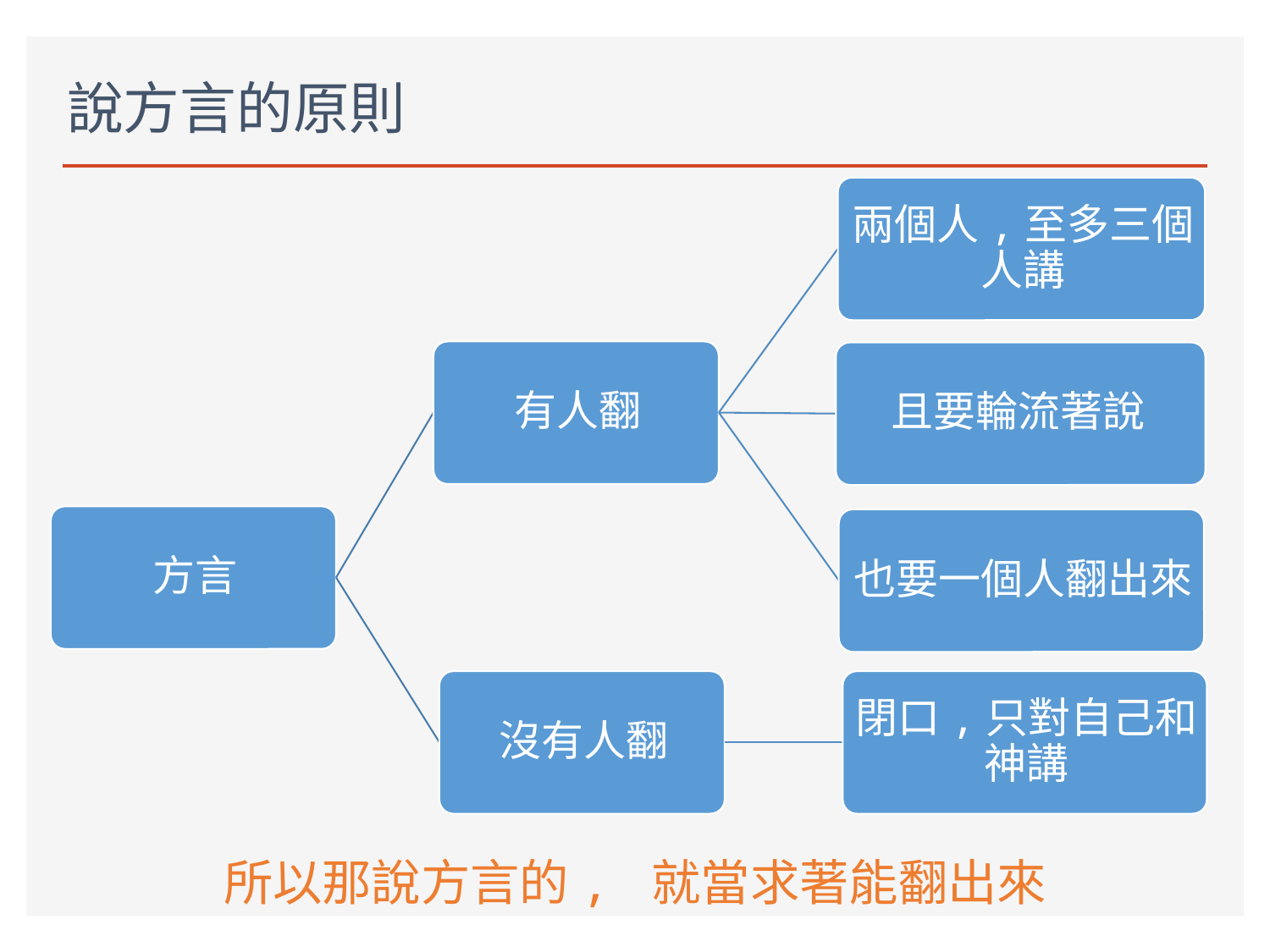

# 說方言的原則
方言

有人翻

兩個人,至多三個人講

且要輪流著說

也要一個人翻出來

沒有人翻

閉口,只對自己和神講
所以那說方言的, 就當求著能翻出來